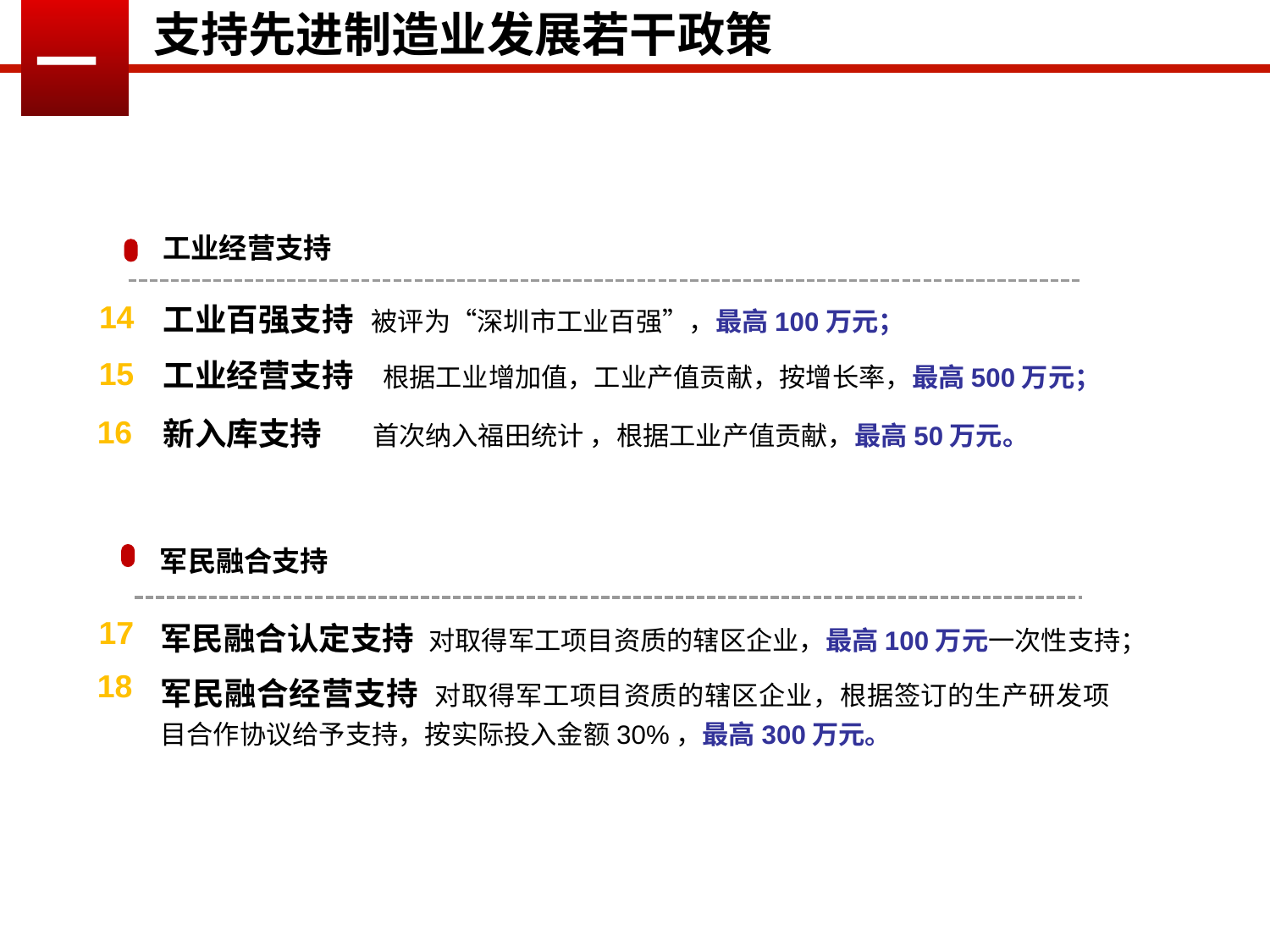

支持先进制造业发展若干政策

一

工业经营支持

工业百强支持   被评为“深圳市工业百强”，最高100万元；
14
工业经营支持    根据工业增加值，工业产值贡献，按增长率，最高500万元；
15
新入库支持       首次纳入福田统计 ，根据工业产值贡献，最高50万元。
16
军民融合支持

军民融合认定支持  对取得军工项目资质的辖区企业，最高100万元一次性支持；
17
军民融合经营支持  对取得军工项目资质的辖区企业，根据签订的生产研发项目合作协议给予支持，按实际投入金额30%，最高300万元。
18